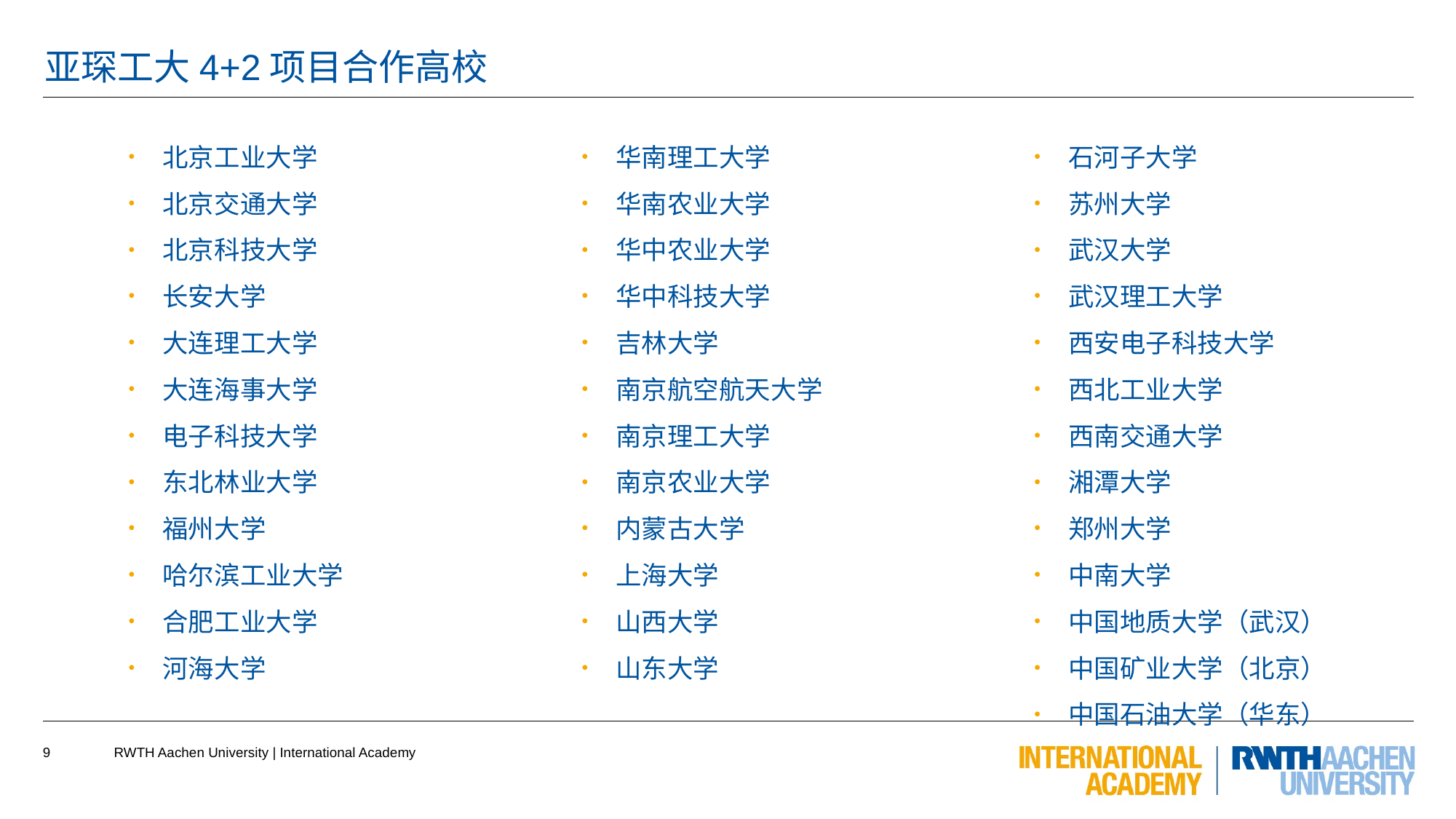

亚琛工大4+2项目合作高校
北京工业大学
北京交通大学
北京科技大学
长安大学
大连理工大学
大连海事大学
电子科技大学
东北林业大学
福州大学
哈尔滨工业大学
合肥工业大学
河海大学

华南理工大学
华南农业大学
华中农业大学
华中科技大学
吉林大学
南京航空航天大学
南京理工大学
南京农业大学
内蒙古大学
上海大学
山西大学
山东大学

石河子大学
苏州大学
武汉大学
武汉理工大学
西安电子科技大学
西北工业大学
西南交通大学
湘潭大学
郑州大学
中南大学
中国地质大学（武汉）
中国矿业大学（北京）
中国石油大学（华东）